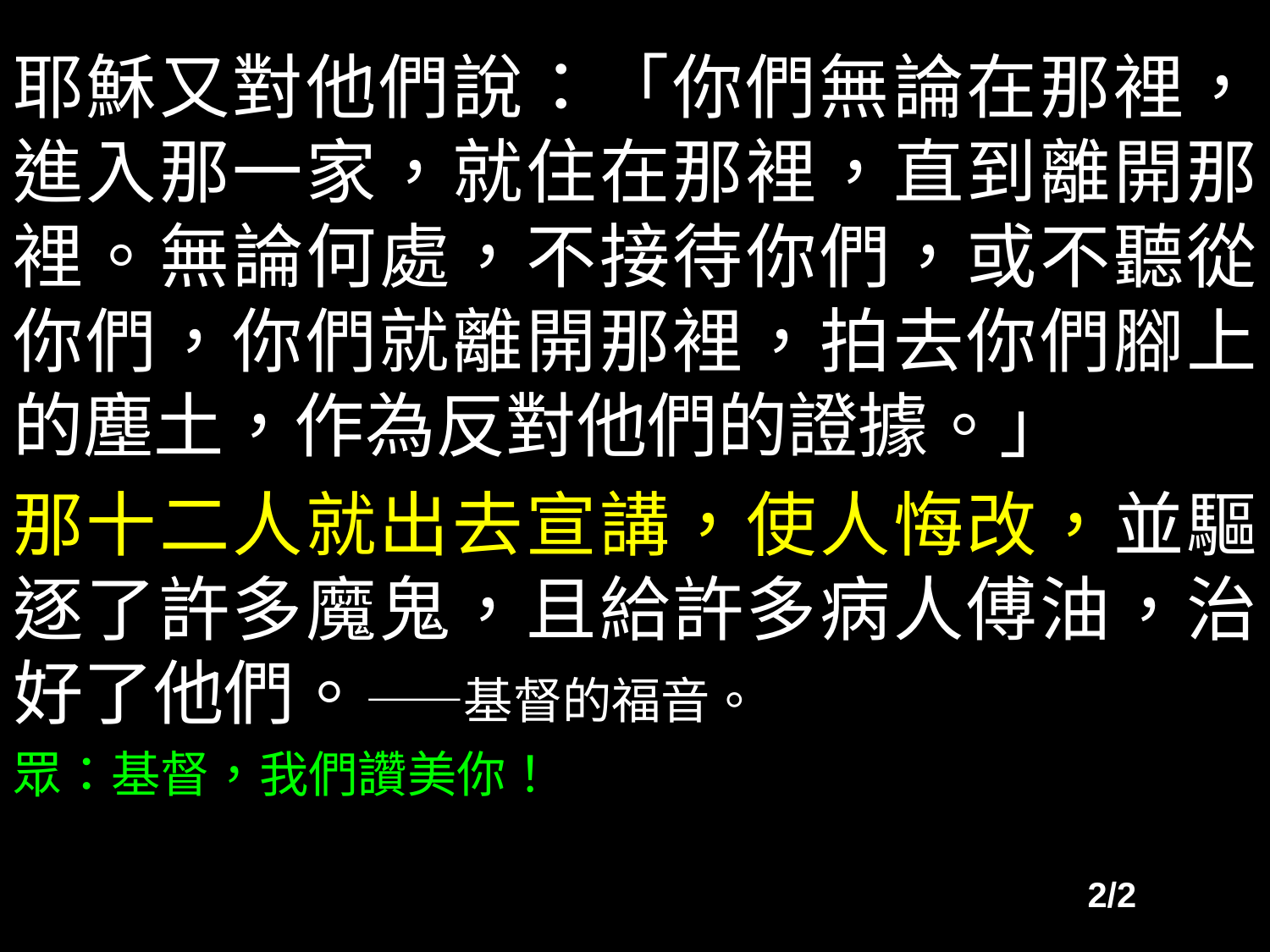

耶穌又對他們說：「你們無論在那裡，進入那一家，就住在那裡，直到離開那裡。無論何處，不接待你們，或不聽從你們，你們就離開那裡，拍去你們腳上的塵土，作為反對他們的證據。」
那十二人就出去宣講，使人悔改，並驅逐了許多魔鬼，且給許多病人傅油，治好了他們。——基督的福音。
眾：基督，我們讚美你！

2/2